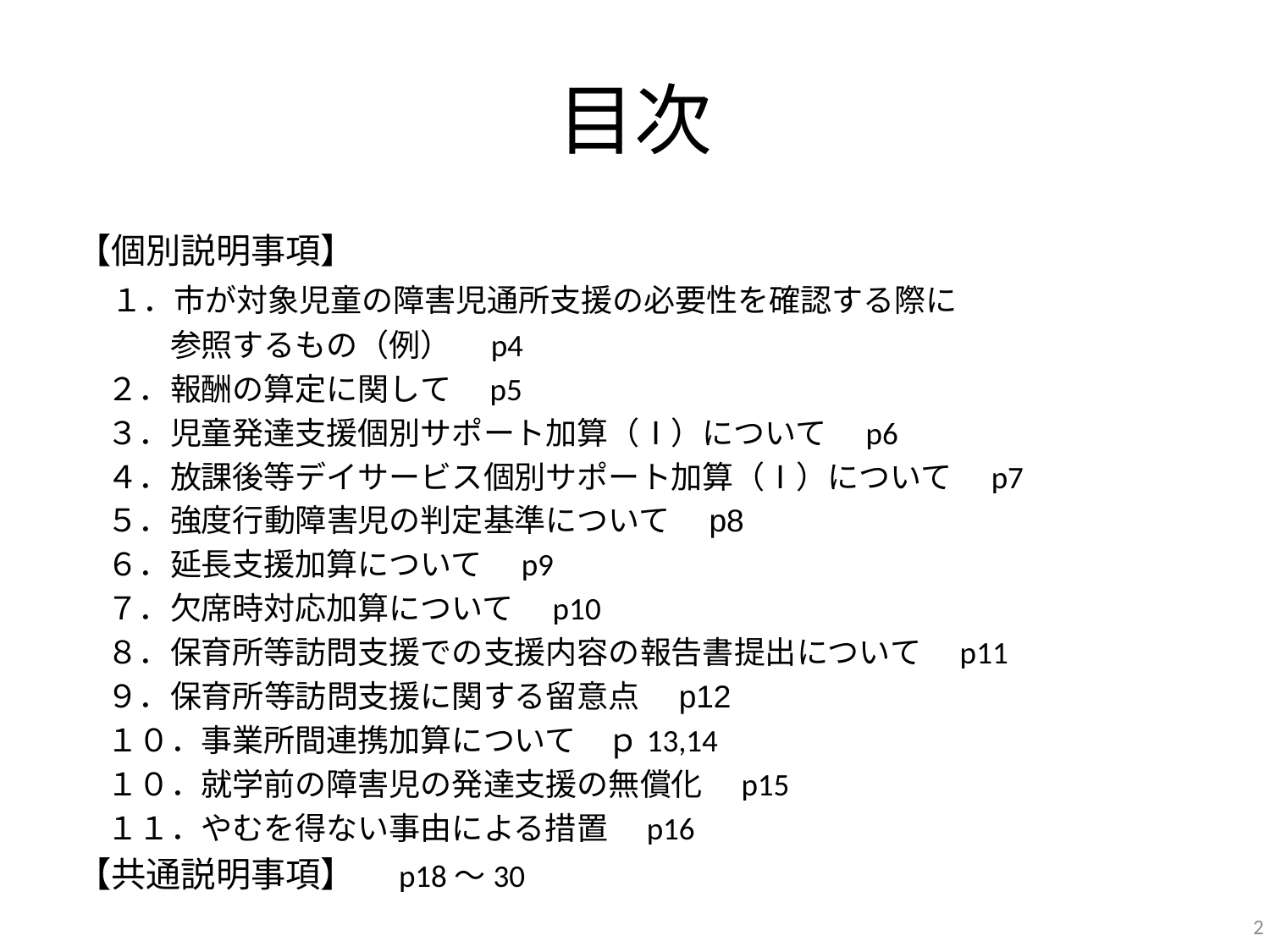

# 目次
【個別説明事項】
　１．市が対象児童の障害児通所支援の必要性を確認する際に
　　　参照するもの（例）　p4
　２．報酬の算定に関して　p5
　３．児童発達支援個別サポート加算（Ⅰ）について　p6
　４．放課後等デイサービス個別サポート加算（Ⅰ）について　p7
　５．強度行動障害児の判定基準について　p8
　６．延長支援加算について　p9
　７．欠席時対応加算について　p10
　８．保育所等訪問支援での支援内容の報告書提出について　p11
　９．保育所等訪問支援に関する留意点　p12
　１０．事業所間連携加算について　ｐ13,14
　１０．就学前の障害児の発達支援の無償化　p15
　１１．やむを得ない事由による措置　p16
【共通説明事項】　p18～30
2